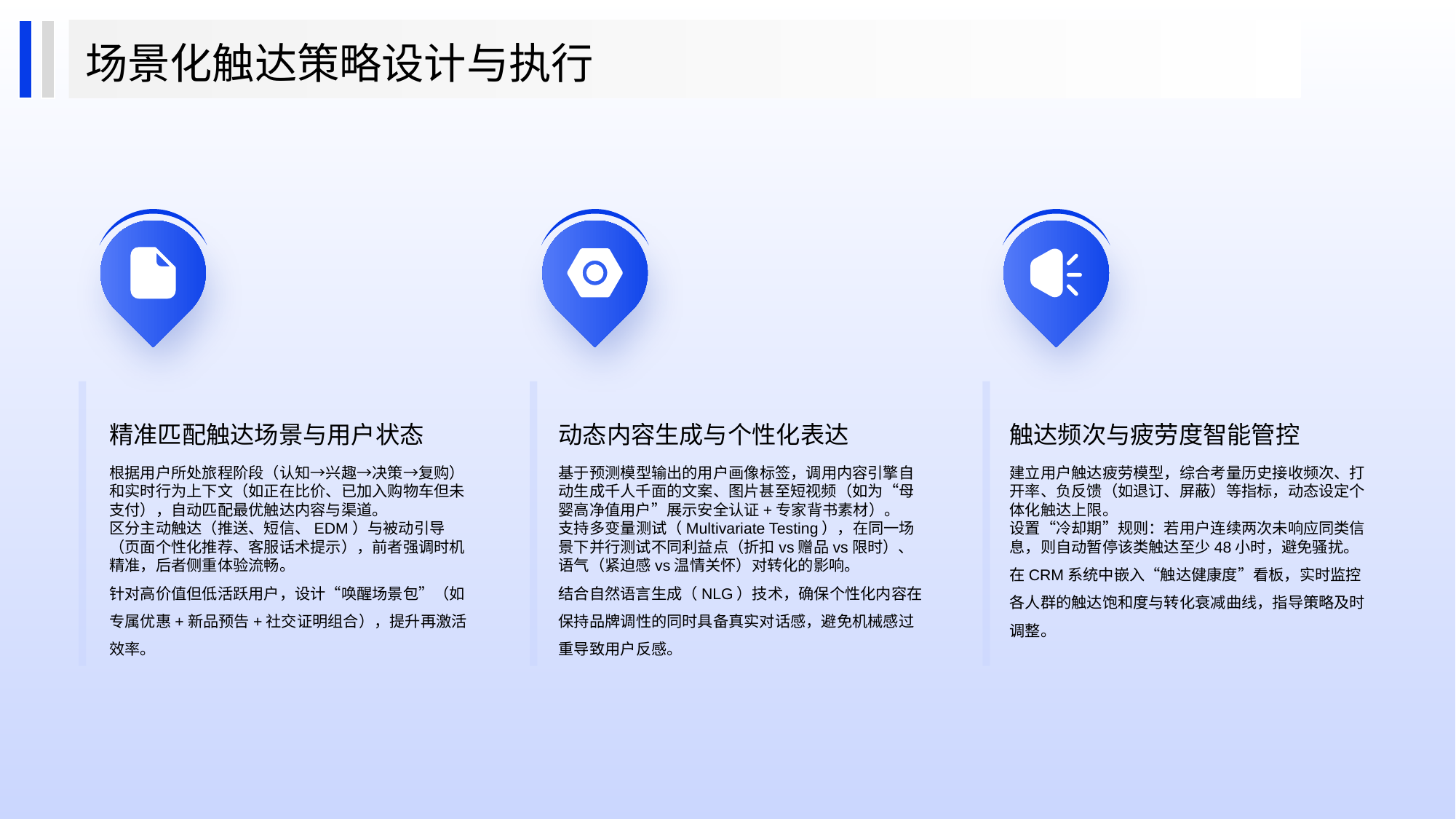

场景化触达策略设计与执行

精准匹配触达场景与用户状态
动态内容生成与个性化表达
触达频次与疲劳度智能管控

根据用户所处旅程阶段（认知→兴趣→决策→复购）和实时行为上下文（如正在比价、已加入购物车但未支付），自动匹配最优触达内容与渠道。
区分主动触达（推送、短信、EDM）与被动引导（页面个性化推荐、客服话术提示），前者强调时机精准，后者侧重体验流畅。
针对高价值但低活跃用户，设计“唤醒场景包”（如专属优惠+新品预告+社交证明组合），提升再激活效率。
基于预测模型输出的用户画像标签，调用内容引擎自动生成千人千面的文案、图片甚至短视频（如为“母婴高净值用户”展示安全认证+专家背书素材）。
支持多变量测试（Multivariate Testing），在同一场景下并行测试不同利益点（折扣vs赠品vs限时）、语气（紧迫感vs温情关怀）对转化的影响。
结合自然语言生成（NLG）技术，确保个性化内容在保持品牌调性的同时具备真实对话感，避免机械感过重导致用户反感。
建立用户触达疲劳模型，综合考量历史接收频次、打开率、负反馈（如退订、屏蔽）等指标，动态设定个体化触达上限。
设置“冷却期”规则：若用户连续两次未响应同类信息，则自动暂停该类触达至少48小时，避免骚扰。
在CRM系统中嵌入“触达健康度”看板，实时监控各人群的触达饱和度与转化衰减曲线，指导策略及时调整。